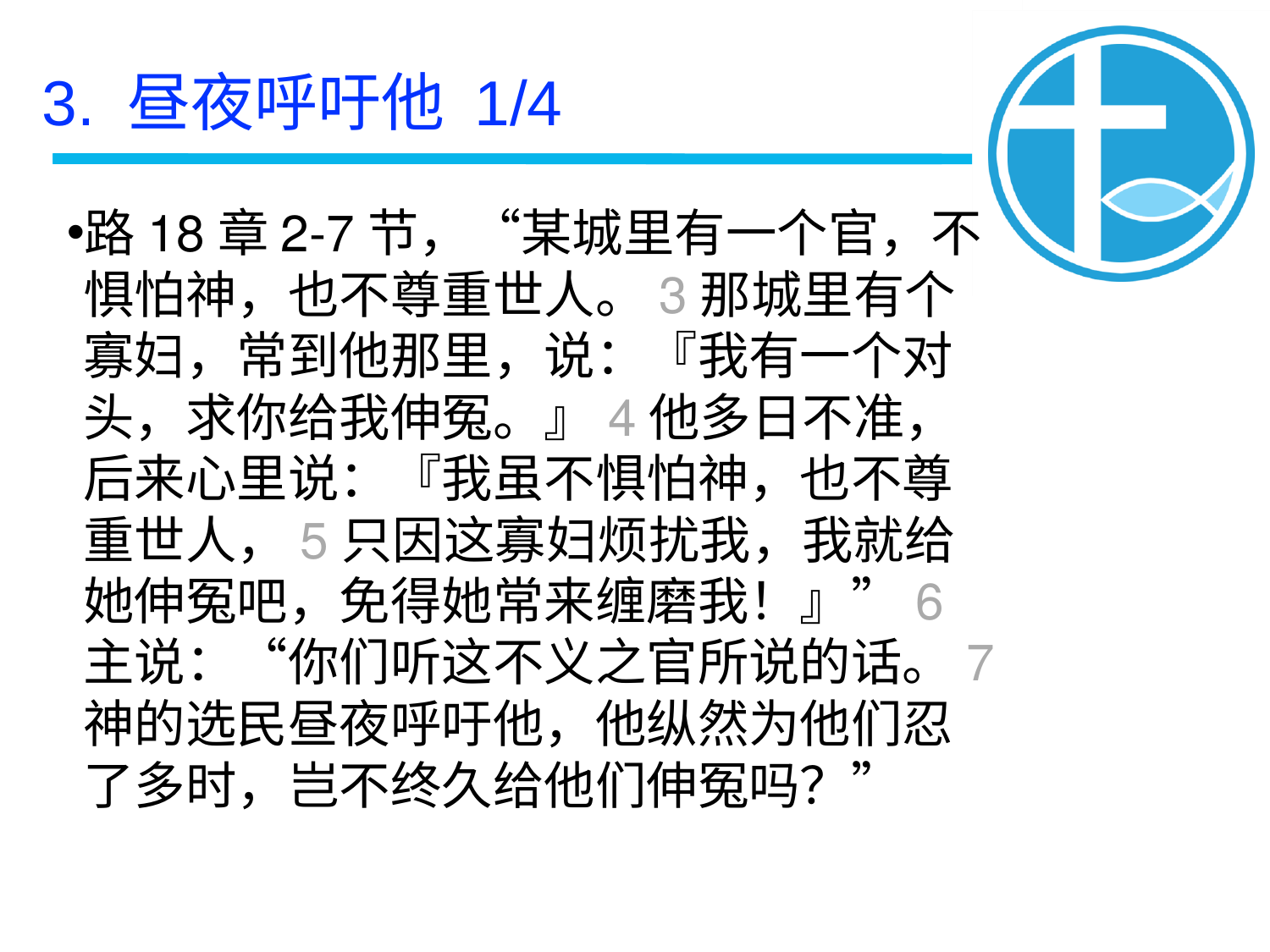

3. 昼夜呼吁他 1/4
路18章2-7节，“某城里有一个官，不惧怕神，也不尊重世人。3那城里有个寡妇，常到他那里，说：『我有一个对头，求你给我伸冤。』4他多日不准， 后来心里说：『我虽不惧怕神，也不尊重世人，5只因这寡妇烦扰我，我就给她伸冤吧，免得她常来缠磨我！』”6主说：“你们听这不义之官所说的话。7神的选民昼夜呼吁他，他纵然为他们忍了多时，岂不终久给他们伸冤吗？”